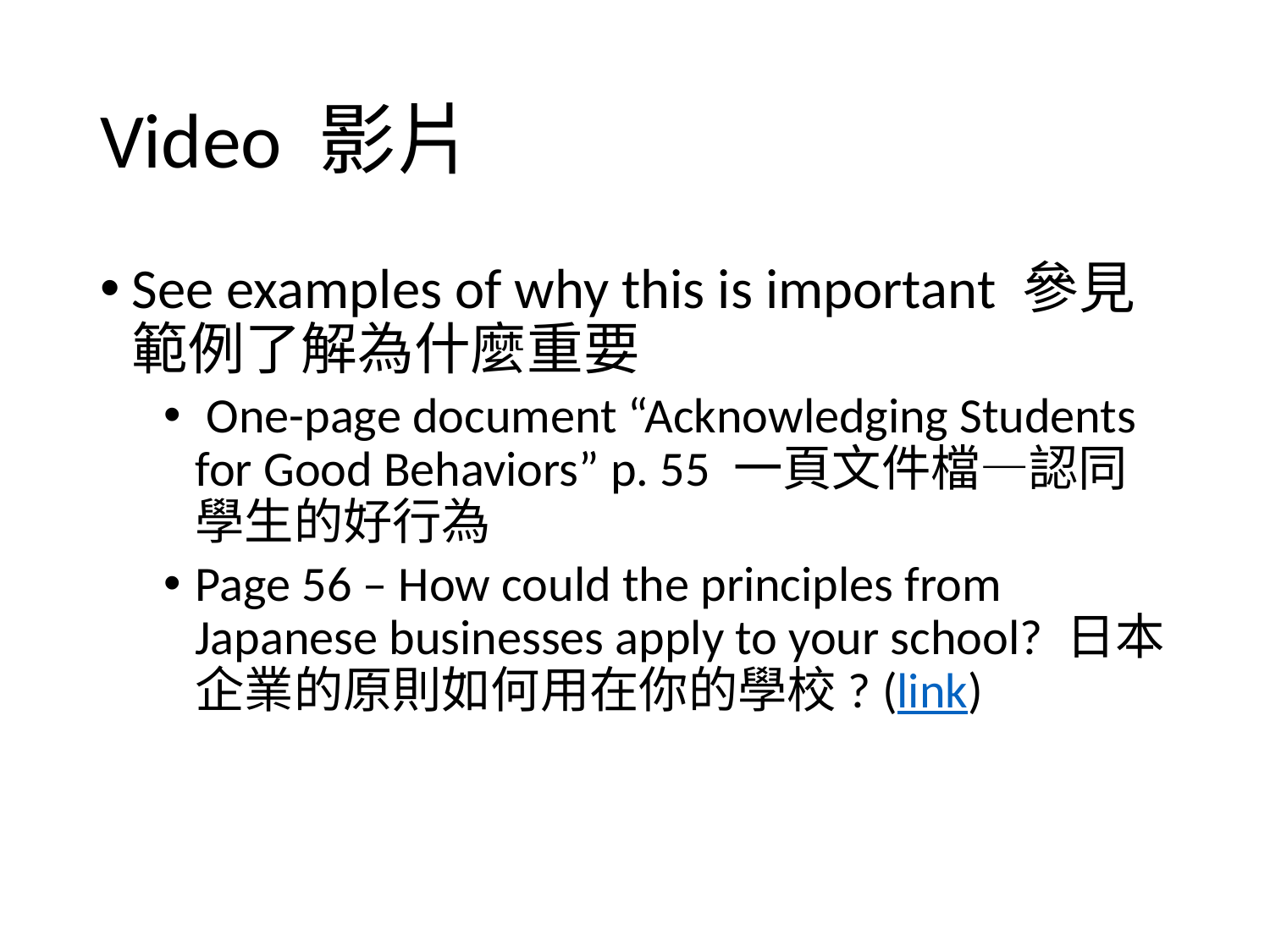

# Video 影片
See examples of why this is important 參見範例了解為什麼重要
 One-page document “Acknowledging Students for Good Behaviors” p. 55 一頁文件檔—認同學生的好行為
Page 56 – How could the principles from Japanese businesses apply to your school? 日本企業的原則如何用在你的學校? (link)